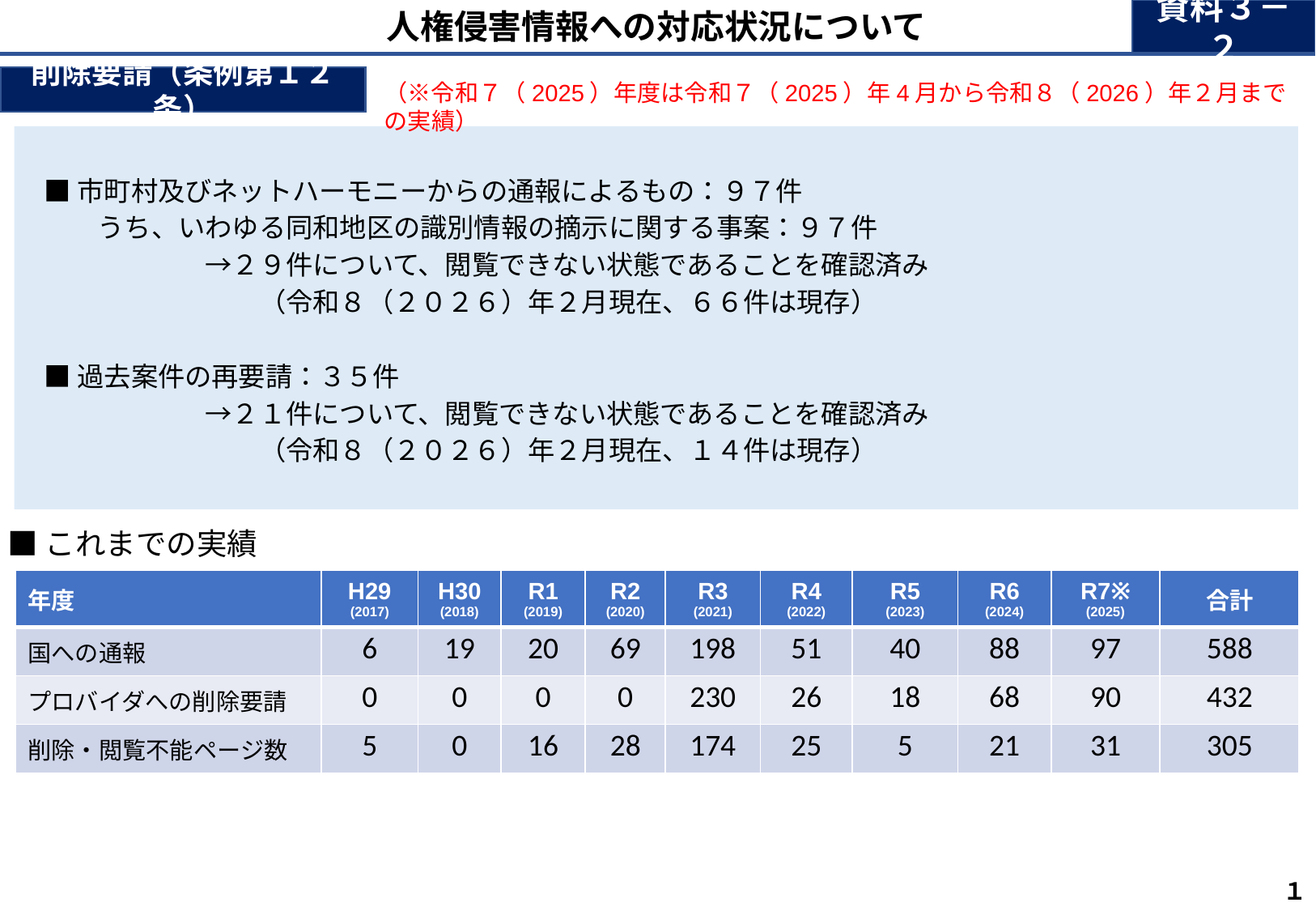

資料３－２
人権侵害情報への対応状況について
削除要請（条例第１２条）
（※令和７（2025）年度は令和７（2025）年4月から令和８（2026）年２月までの実績）

■市町村及びネットハーモニーからの通報によるもの：９７件
　　うち、いわゆる同和地区の識別情報の摘示に関する事案：９７件
　　　　　　→２９件について、閲覧できない状態であることを確認済み
　　　　　　　　（令和８（２０２６）年２月現在、６６件は現存）

■過去案件の再要請：３５件
　　　　　　→２１件について、閲覧できない状態であることを確認済み
　　　　　　　　（令和８（２０２６）年２月現在、１４件は現存）

■これまでの実績
| 年度 | H29 (2017) | H30 (2018) | R1 (2019) | R2 (2020) | R3 (2021) | R4 (2022) | R5 (2023) | R6 (2024) | R7※ (2025) | 合計 |
| --- | --- | --- | --- | --- | --- | --- | --- | --- | --- | --- |
| 国への通報 | 6 | 19 | 20 | 69 | 198 | 51 | 40 | 88 | 97 | 588 |
| プロバイダへの削除要請 | 0 | 0 | 0 | 0 | 230 | 26 | 18 | 68 | 90 | 432 |
| 削除・閲覧不能ページ数 | 5 | 0 | 16 | 28 | 174 | 25 | 5 | 21 | 31 | 305 |
１